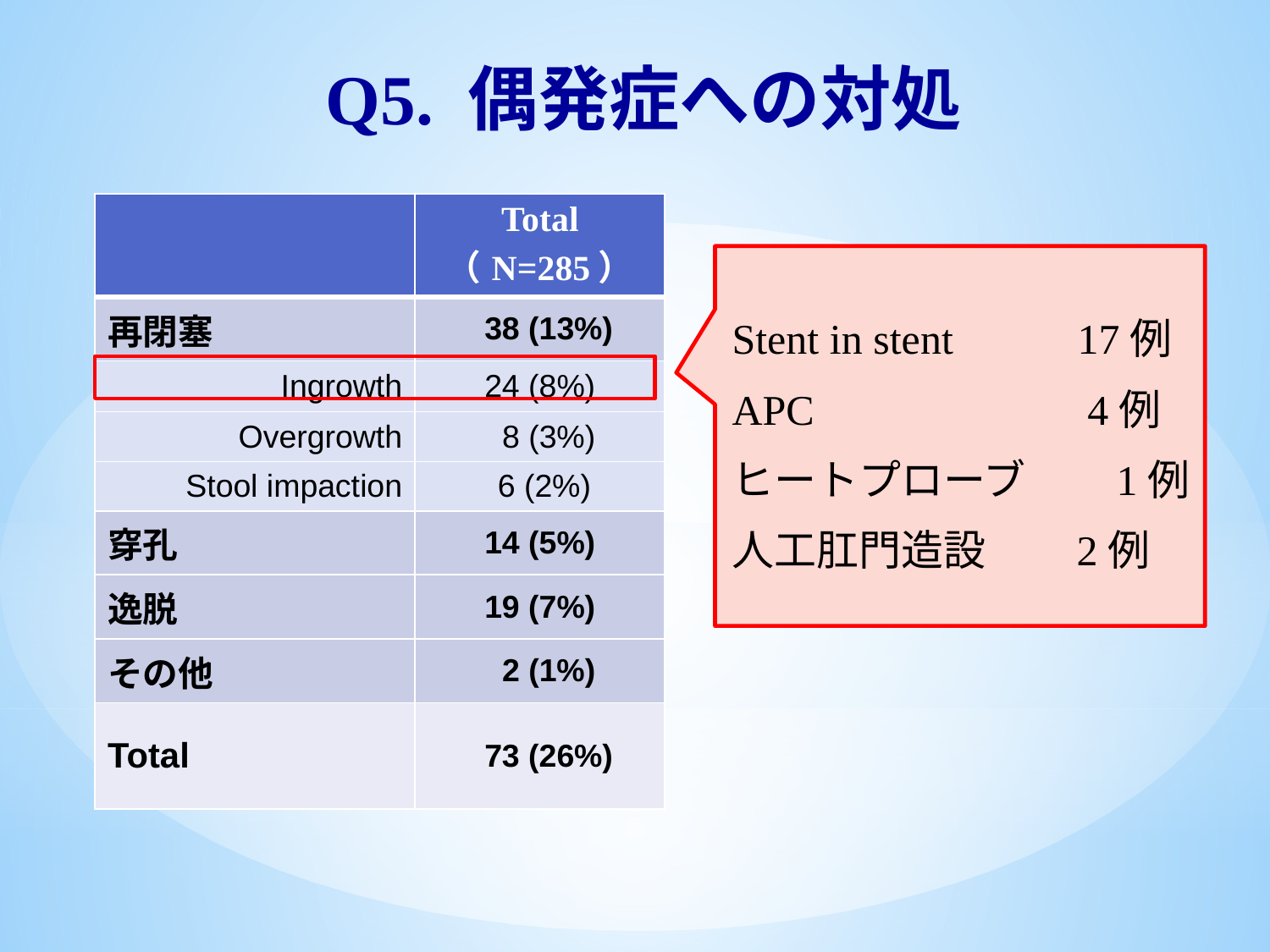

Q5. 偶発症への対処
|  | Total （N=285） |
| --- | --- |
| 再閉塞 | 38 (13%) |
| Ingrowth | 24 (8%) |
| Overgrowth | 8 (3%) |
| Stool impaction | 6 (2%) |
| 穿孔 | 14 (5%) |
| 逸脱 | 19 (7%) |
| その他 | 2 (1%) |
| Total | 73 (26%) |

Stent in stent　  　17例
APC                   　 4例
ヒートプローブ   　 1例
人工肛門造設   　 2例